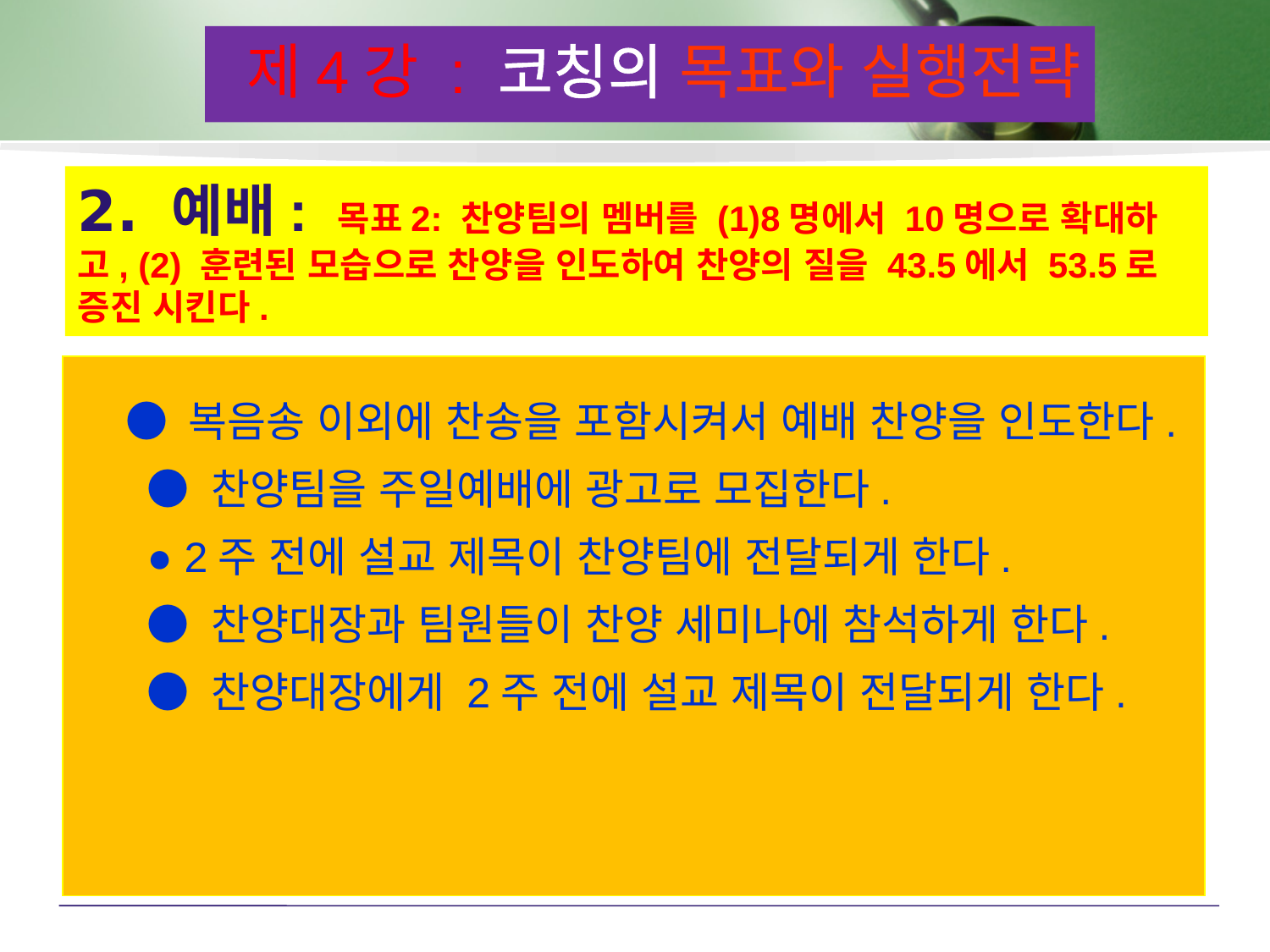

제4강 : 코칭의 목표와 실행전략
# 2. 예배: 목표2: 찬양팀의 멤버를 (1)8명에서 10명으로 확대하고, (2) 훈련된 모습으로 찬양을 인도하여 찬양의 질을 43.5에서 53.5로 증진 시킨다.
    ● 복음송 이외에 찬송을 포함시켜서 예배 찬양을 인도한다.
	● 찬양팀을 주일예배에 광고로 모집한다.
   	● 2주 전에 설교 제목이 찬양팀에 전달되게 한다.
   	● 찬양대장과 팀원들이 찬양 세미나에 참석하게 한다.
   	● 찬양대장에게 2주 전에 설교 제목이 전달되게 한다.